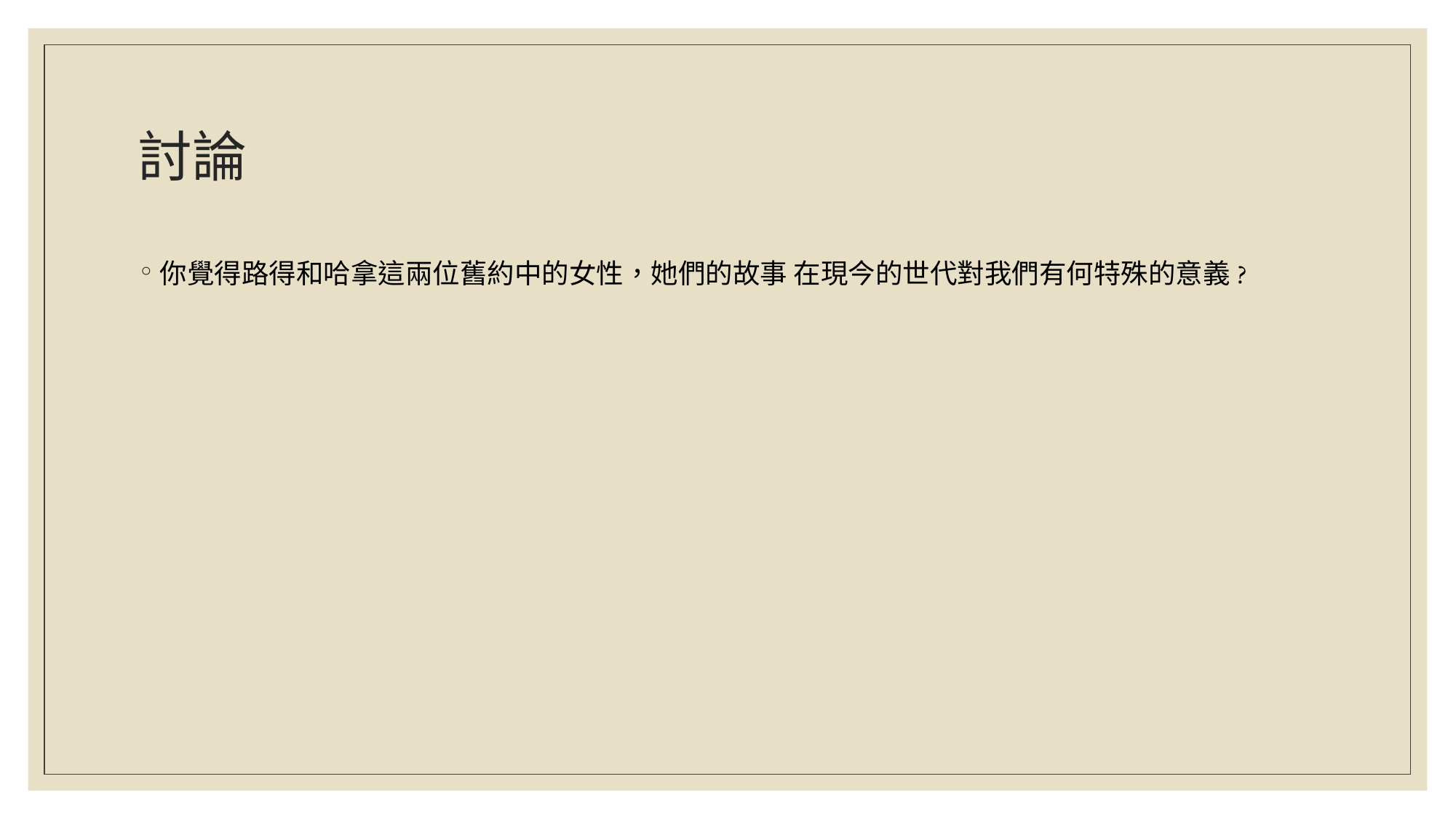

# 討論
你覺得路得和哈拿這兩位舊約中的女性，她們的故事 在現今的世代對我們有何特殊的意義?